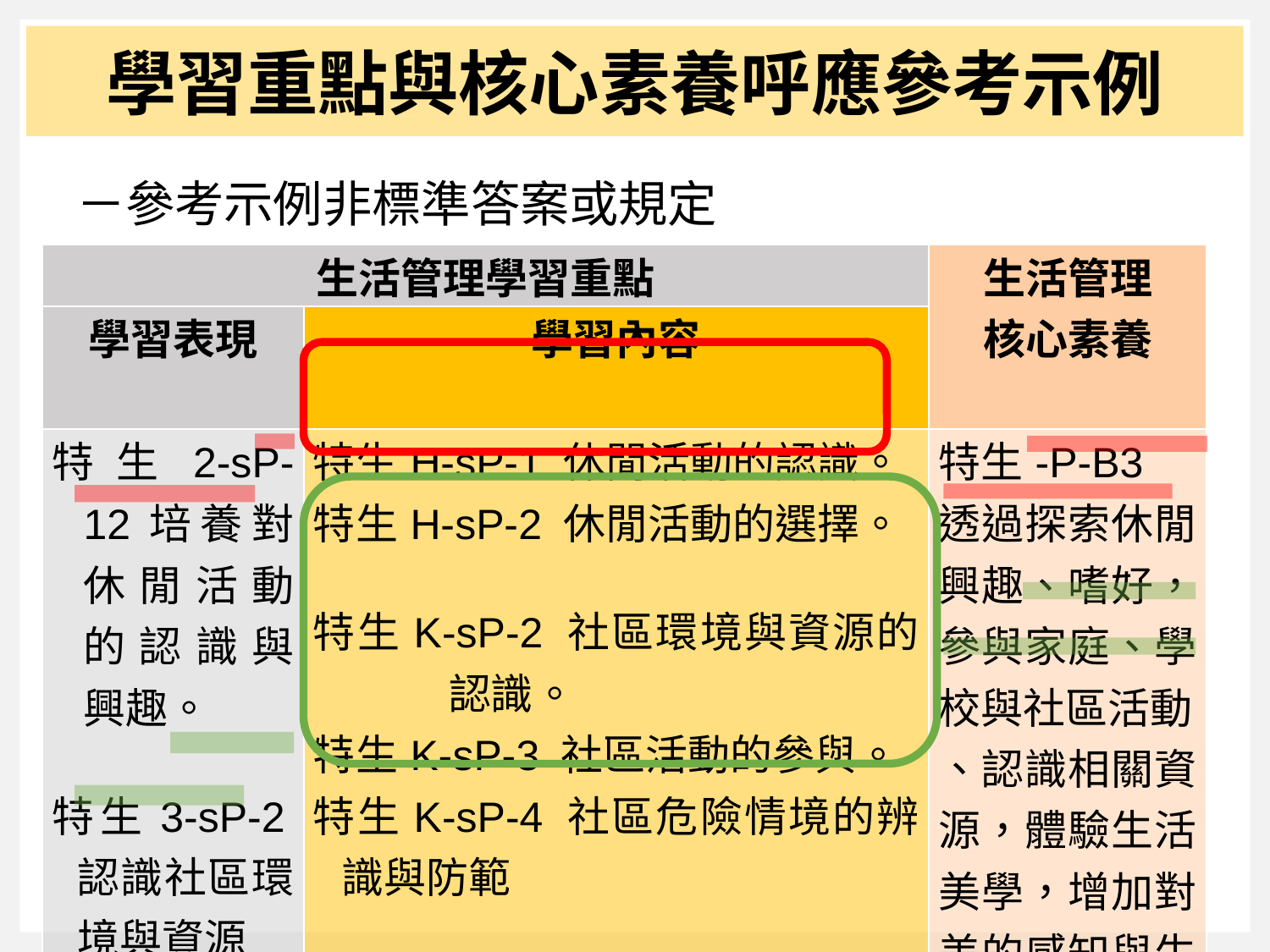

學習重點與核心素養呼應參考示例
－參考示例非標準答案或規定

| 生活管理學習重點 |  | 生活管理 核心素養 |
| --- | --- | --- |
| 學習表現 | 學習內容 |  |
| 特生2-sP-12培養對休閒活動的認識與興趣。 特生3-sP-2認識社區環境與資源 | 特生H-sP-1 休閒活動的認識。 特生H-sP-2 休閒活動的選擇。 特生K-sP-2 社區環境與資源的認識。 特生K-sP-3 社區活動的參與。 特生K-sP-4 社區危險情境的辨識與防範 | 特生-P-B3 透過探索休閒興趣、嗜好，參與家庭、學校與社區活動 、認識相關資源，體驗生活美學，增加對美的感知與生活的豐富性。 |